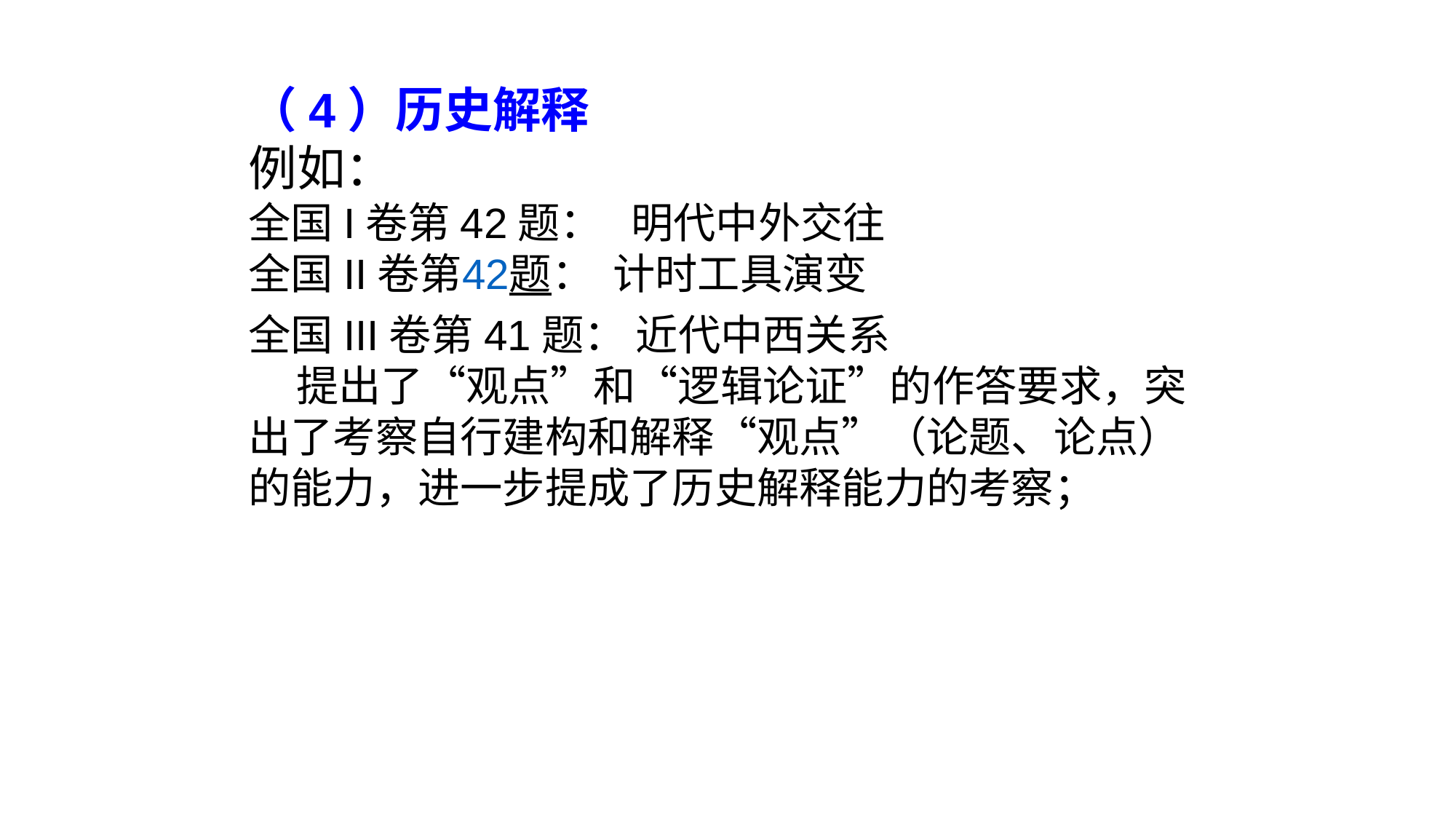

（4）历史解释
例如：
全国I卷第42题：   明代中外交往
全国II卷第42题：  计时工具演变
全国III卷第41题： 近代中西关系
    提出了“观点”和“逻辑论证”的作答要求，突出了考察自行建构和解释“观点”（论题、论点）的能力，进一步提成了历史解释能力的考察；